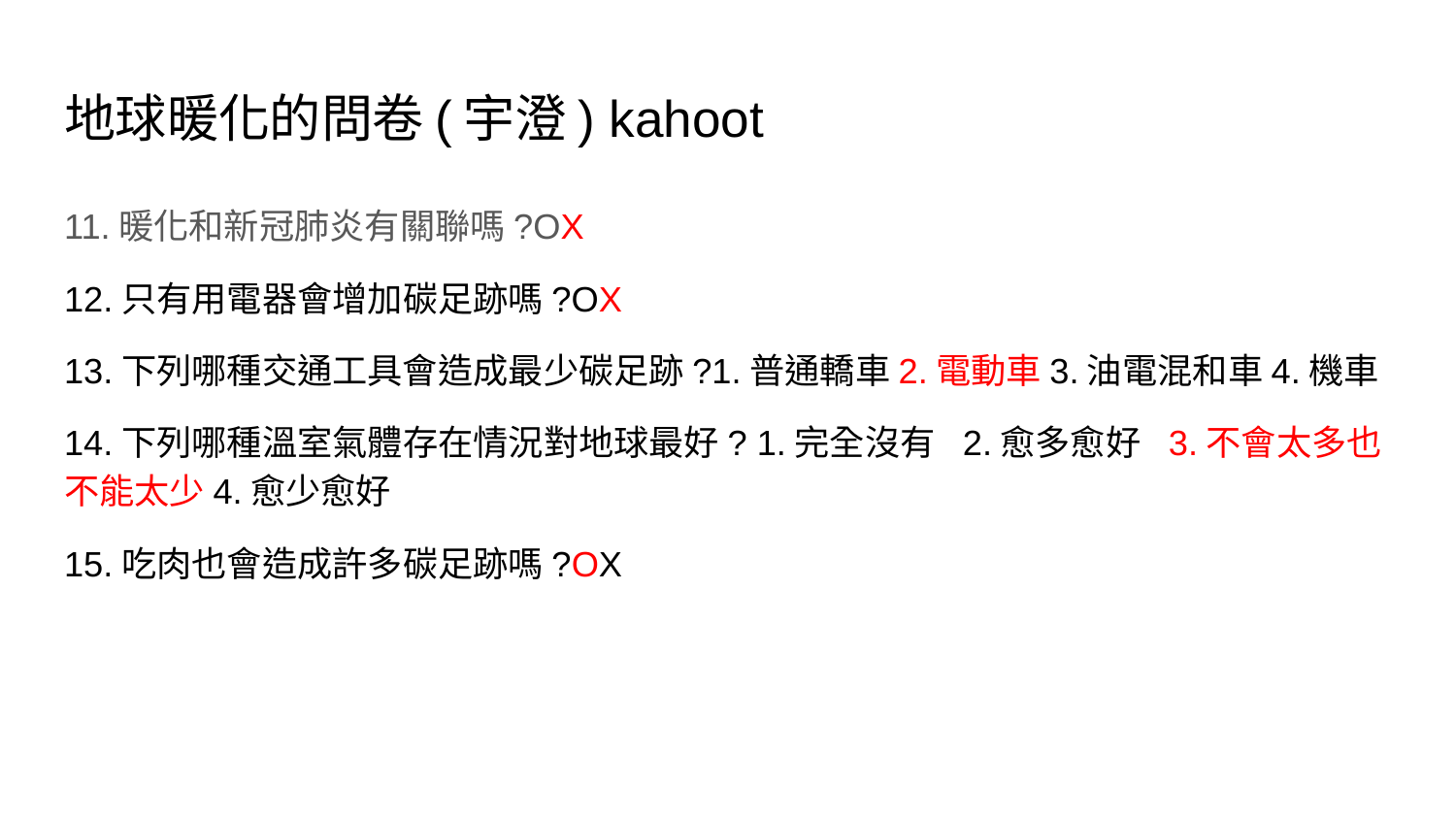

# 地球暖化的問卷(宇澄) kahoot
11.暖化和新冠肺炎有關聯嗎?OX
12.只有用電器會增加碳足跡嗎?OX
13.下列哪種交通工具會造成最少碳足跡?1.普通轎車2.電動車3.油電混和車4.機車
14.下列哪種溫室氣體存在情況對地球最好? 1.完全沒有  2.愈多愈好  3.不會太多也不能太少4.愈少愈好
15.吃肉也會造成許多碳足跡嗎?OX